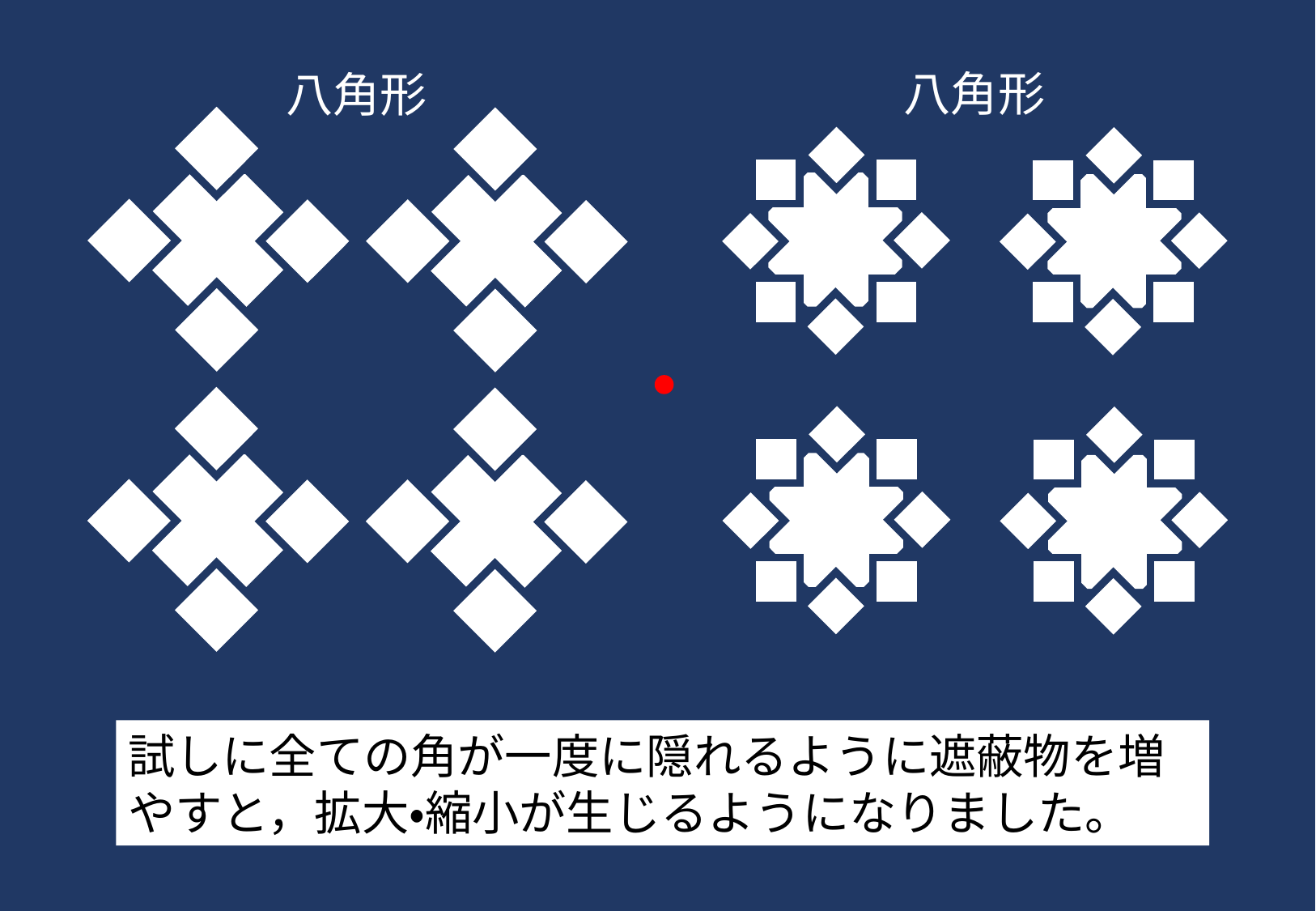

八角形
八角形

試しに全ての角が一度に隠れるように遮蔽物を増やすと，拡大・縮小が生じるようになりました。